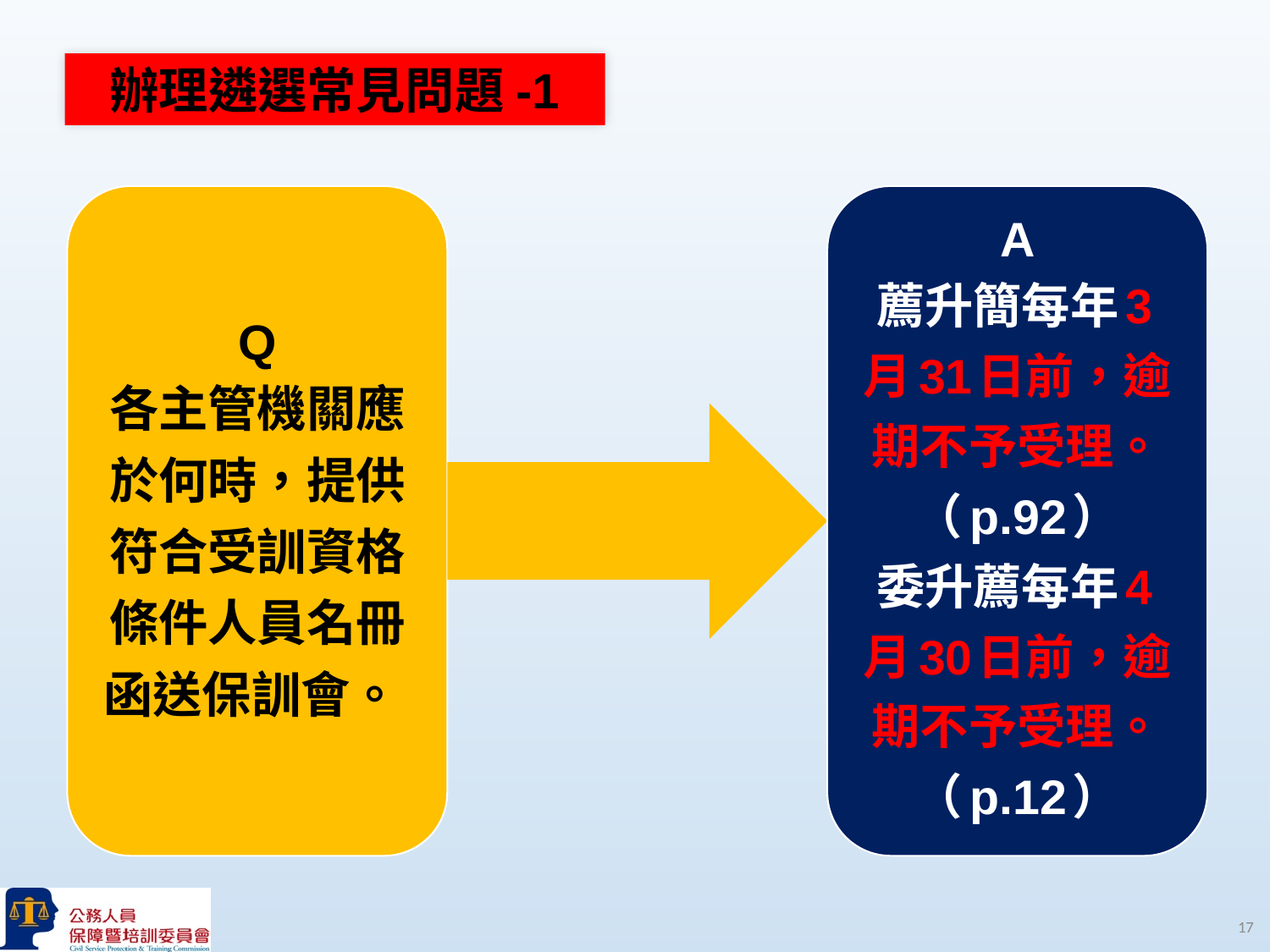

辦理遴選常見問題-1
Q
各主管機關應於何時，提供符合受訓資格條件人員名冊函送保訓會。
A
薦升簡每年3月31日前，逾期不予受理。（p.92）
委升薦每年4月30日前，逾期不予受理。（p.12）
17